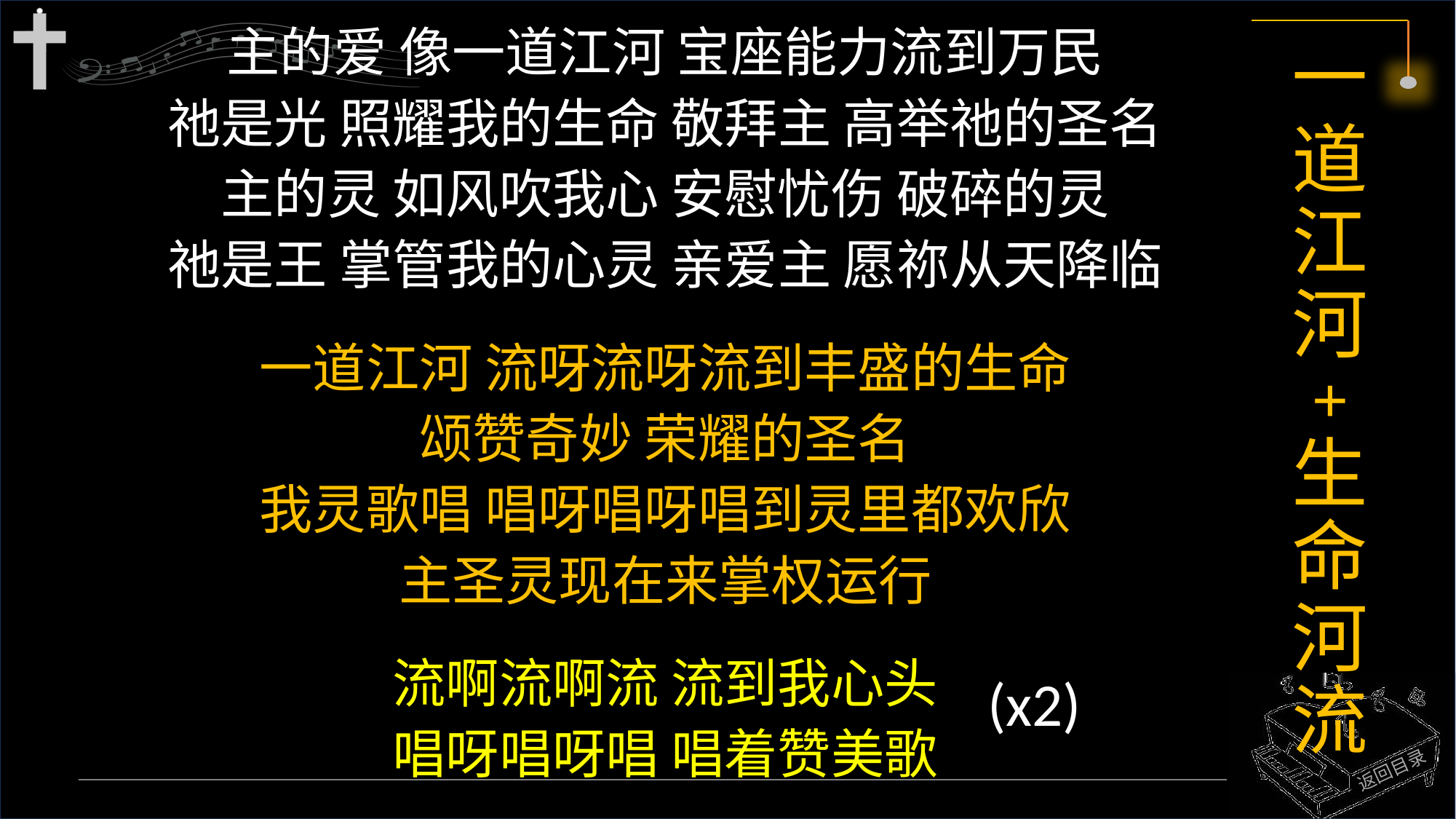

主的爱 像一道江河 宝座能力流到万民
祂是光 照耀我的生命 敬拜主 高举祂的圣名
主的灵 如风吹我心 安慰忧伤 破碎的灵
祂是王 掌管我的心灵 亲爱主 愿祢从天降临

一道江河 流呀流呀流到丰盛的生命
颂赞奇妙 荣耀的圣名
我灵歌唱 唱呀唱呀唱到灵里都欢欣
主圣灵现在来掌权运行

流啊流啊流 流到我心头
唱呀唱呀唱 唱着赞美歌
# 一道江河 + 生命河流
(x2)